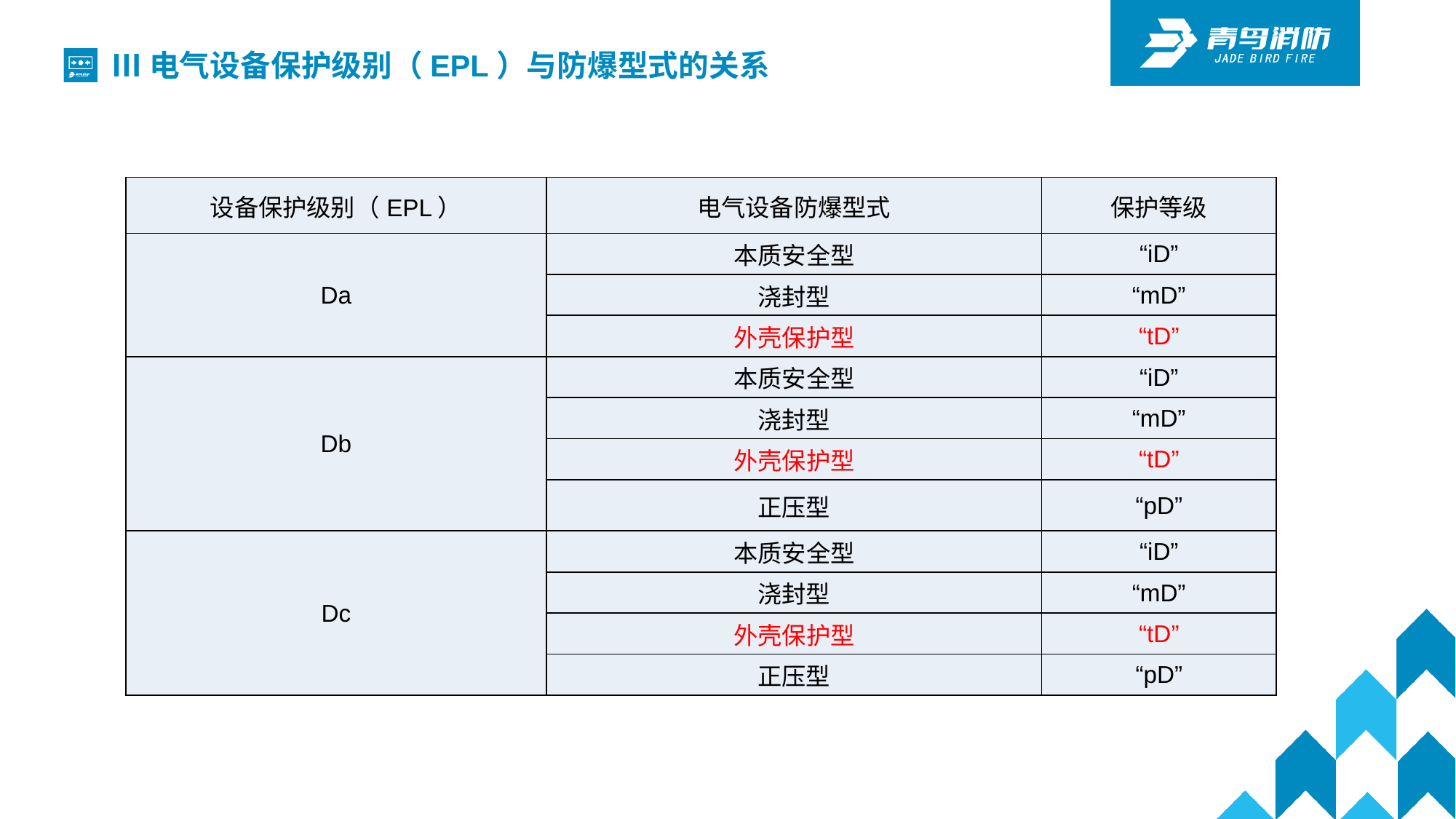

Ⅲ电气设备保护级别（EPL）与防爆型式的关系
| 设备保护级别（EPL） | 电气设备防爆型式 | 保护等级 |
| --- | --- | --- |
| Da | 本质安全型 | “iD” |
|  | 浇封型 | “mD” |
|  | 外壳保护型 | “tD” |
| Db | 本质安全型 | “iD” |
|  | 浇封型 | “mD” |
|  | 外壳保护型 | “tD” |
|  | 正压型 | “pD” |
| Dc | 本质安全型 | “iD” |
|  | 浇封型 | “mD” |
|  | 外壳保护型 | “tD” |
|  | 正压型 | “pD” |